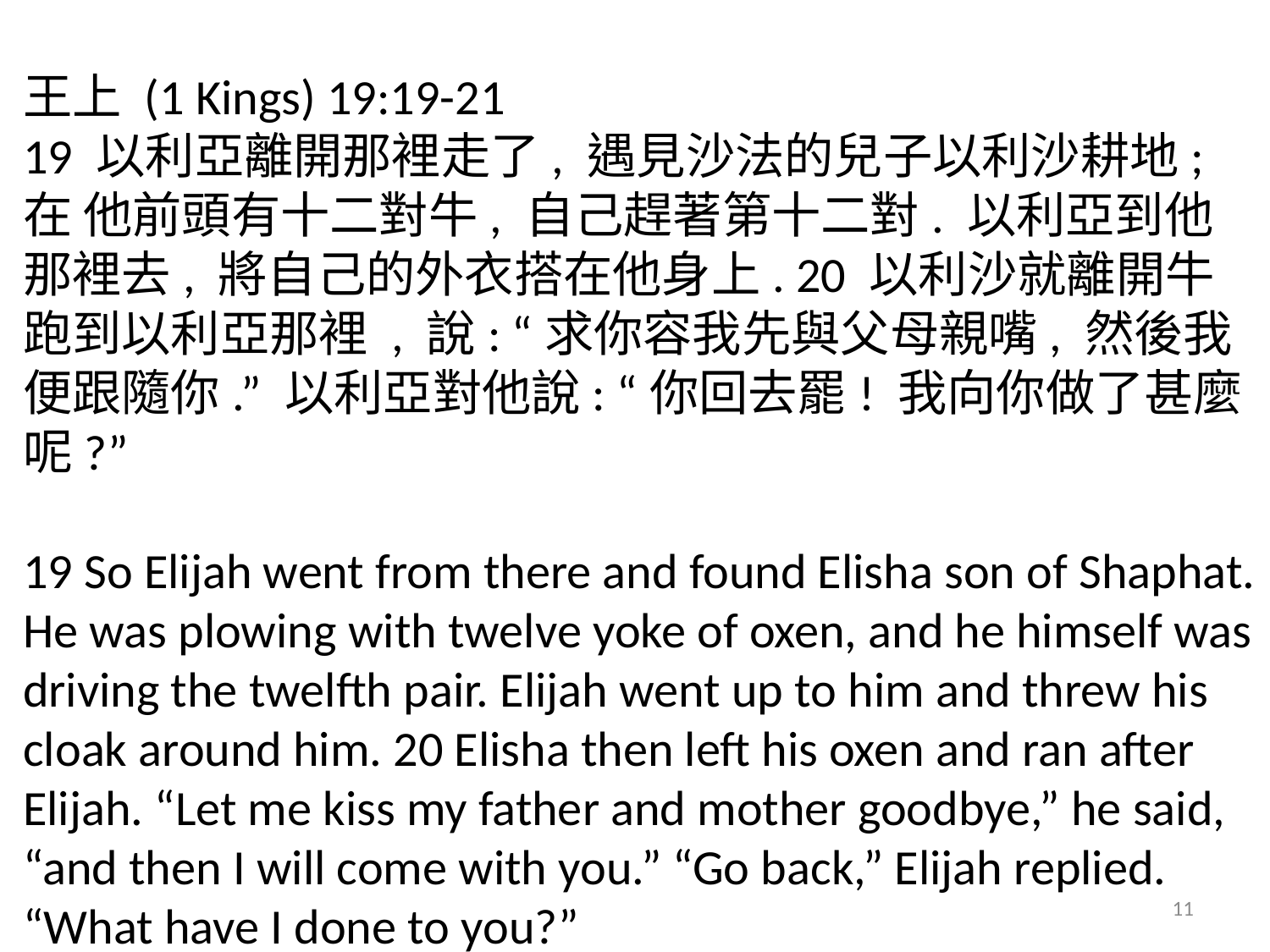

王上 (1 Kings) 19:19-21
19 以利亞離開那裡走了, 遇見沙法的兒子以利沙耕地; 在 他前頭有十二對牛, 自己趕著第十二對. 以利亞到他那裡去, 將自己的外衣搭在他身上. 20 以利沙就離開牛跑到以利亞那裡 , 說: “求你容我先與父母親嘴, 然後我便跟隨你.” 以利亞對他說: “你回去罷! 我向你做了甚麼呢?”

19 So Elijah went from there and found Elisha son of Shaphat. He was plowing with twelve yoke of oxen, and he himself was driving the twelfth pair. Elijah went up to him and threw his cloak around him. 20 Elisha then left his oxen and ran after Elijah. “Let me kiss my father and mother goodbye,” he said, “and then I will come with you.” “Go back,” Elijah replied. “What have I done to you?”
11